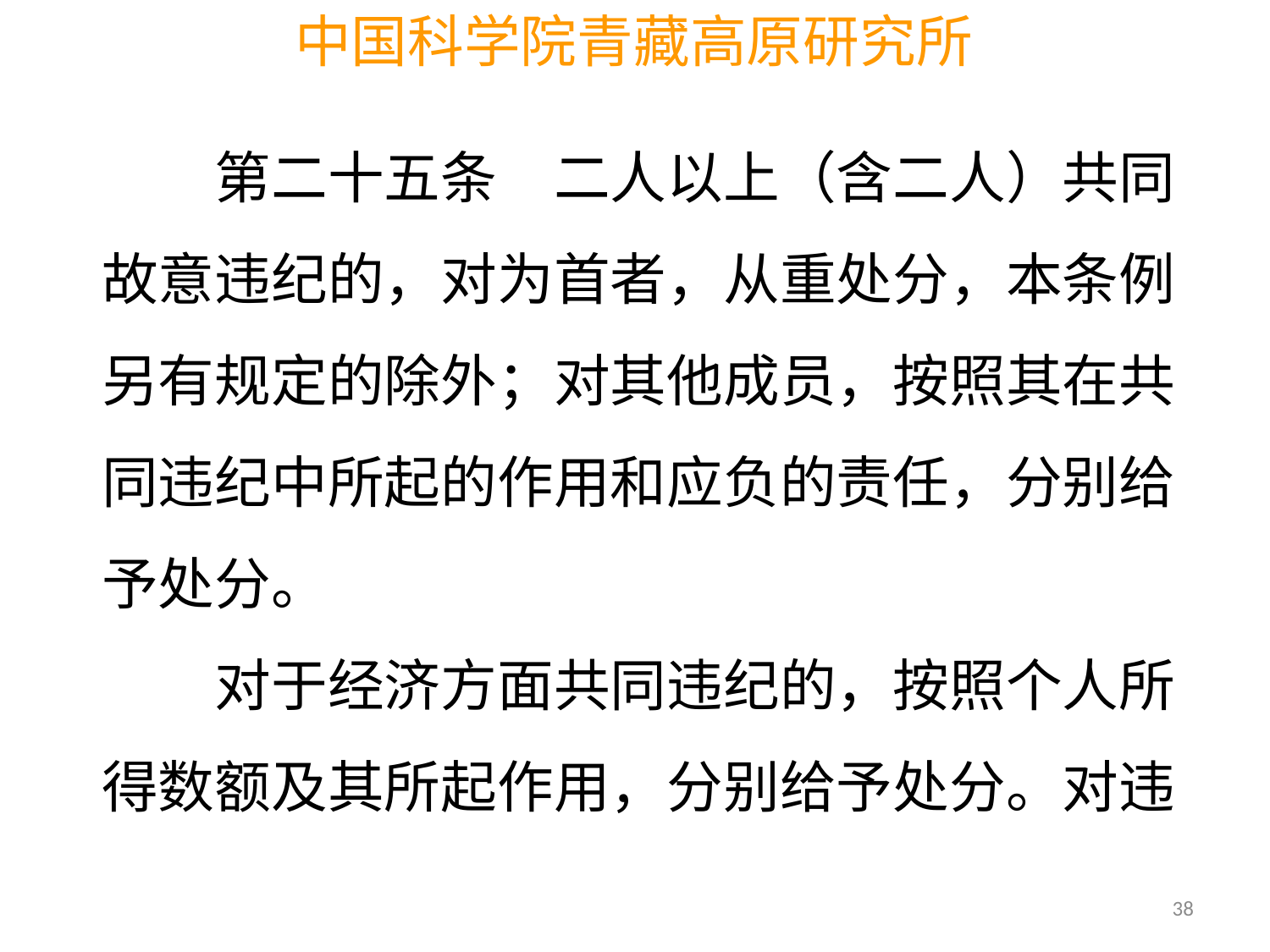

第二十五条　二人以上（含二人）共同故意违纪的，对为首者，从重处分，本条例另有规定的除外；对其他成员，按照其在共同违纪中所起的作用和应负的责任，分别给予处分。
　　对于经济方面共同违纪的，按照个人所得数额及其所起作用，分别给予处分。对违
38